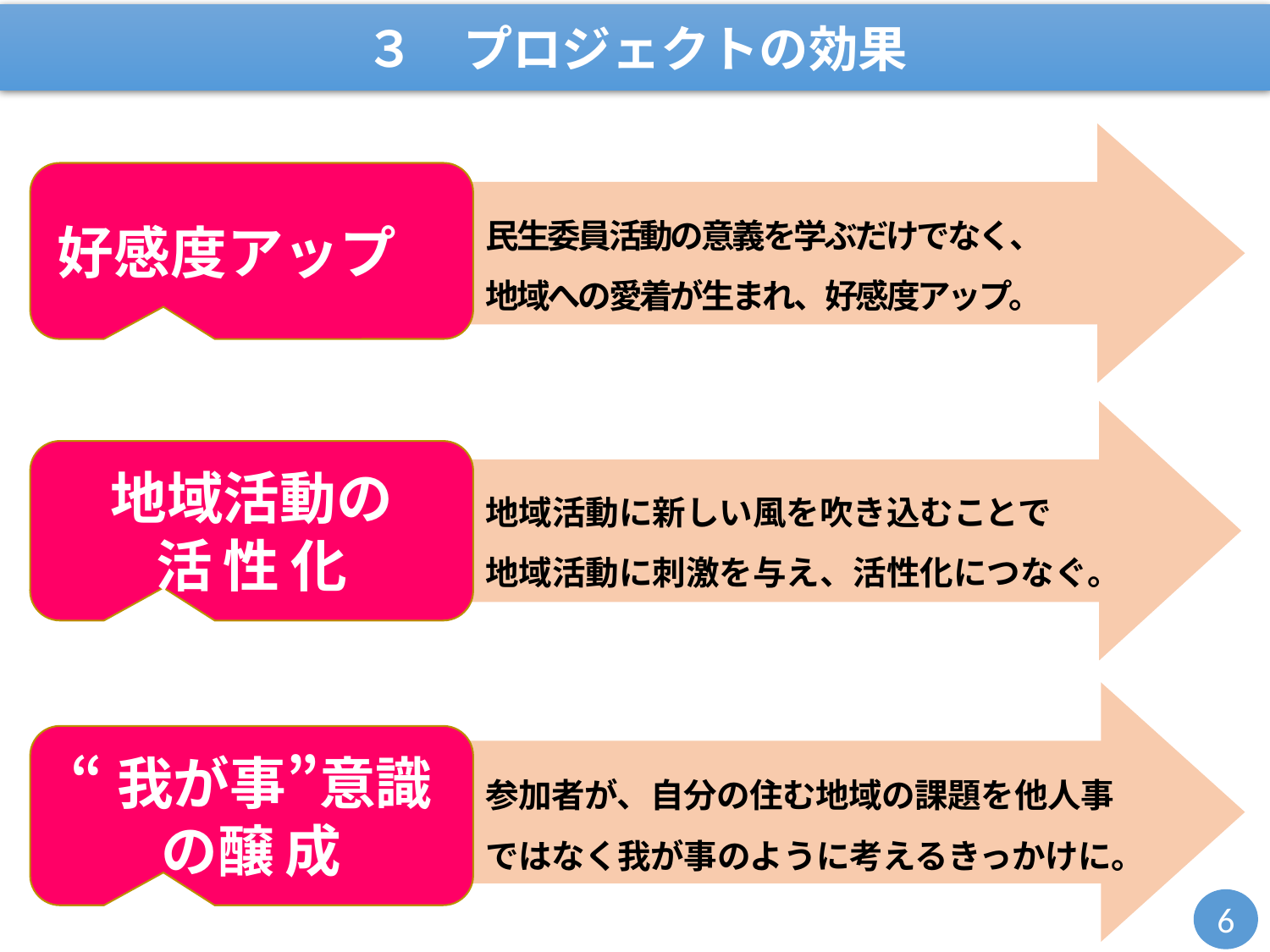

３　プロジェクトの効果

好感度アップ
民生委員活動の意義を学ぶだけでなく、
地域への愛着が生まれ、好感度アップ。

地域活動の
活性化
地域活動に新しい風を吹き込むことで
地域活動に刺激を与え、活性化につなぐ。

“我が事”意識の醸成
参加者が、自分の住む地域の課題を他人事
ではなく我が事のように考えるきっかけに。
6